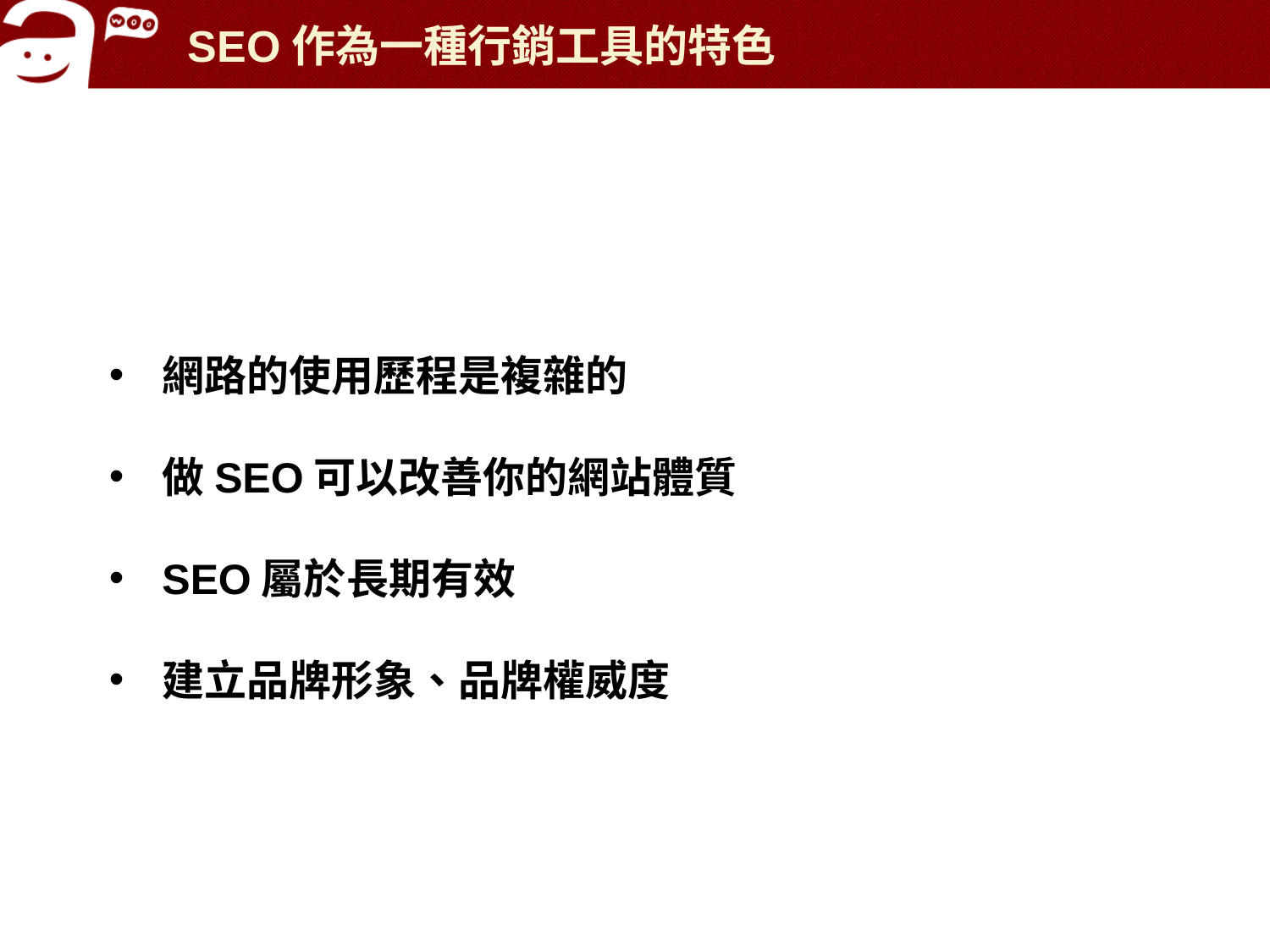

# SEO作為一種行銷工具的特色

網路的使用歷程是複雜的
做SEO可以改善你的網站體質
SEO屬於長期有效
建立品牌形象、品牌權威度